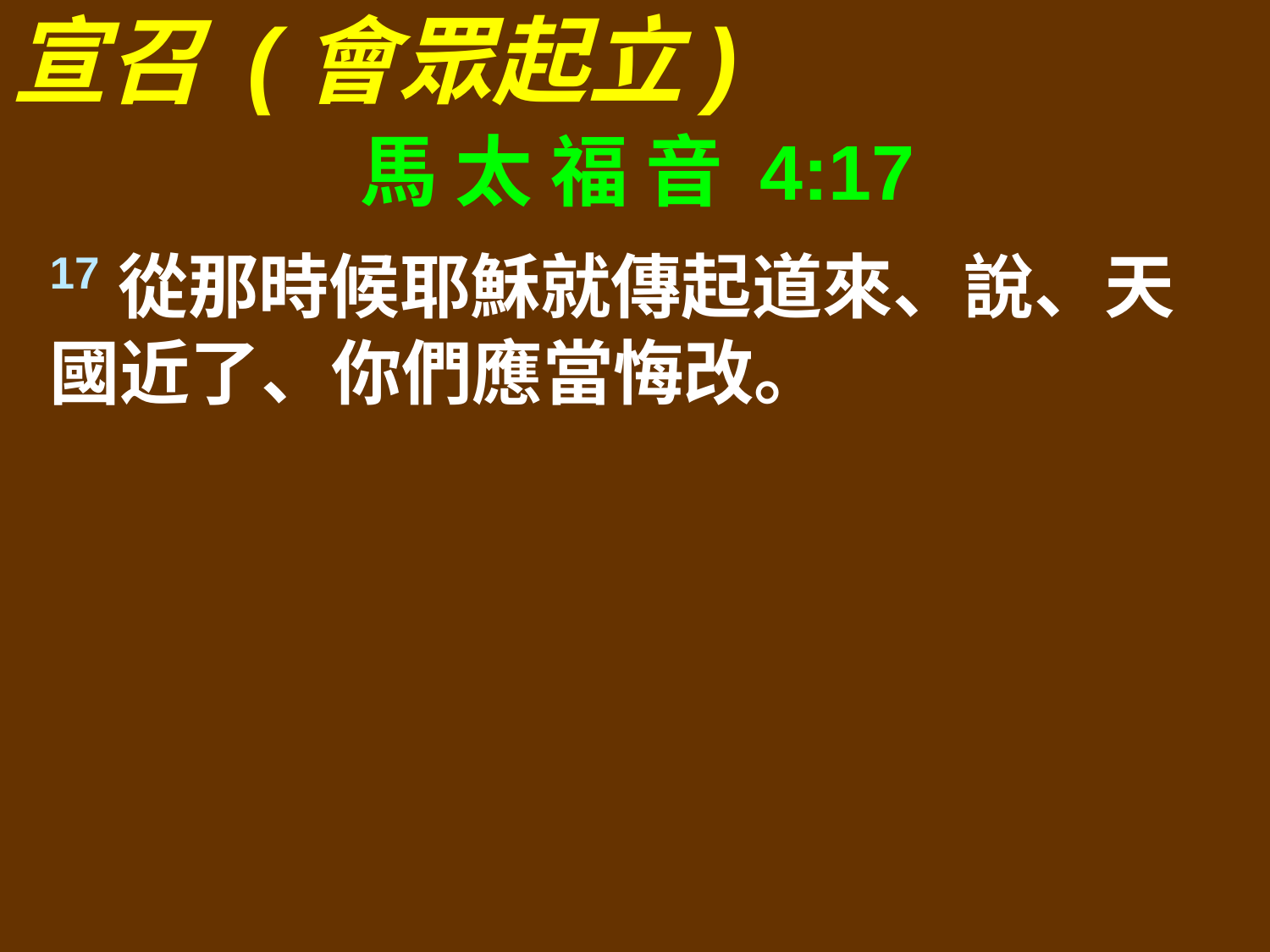

宣召 (會眾起立)
馬 太 福 音 4:17
17從那時候耶穌就傳起道來、說、天國近了、你們應當悔改。